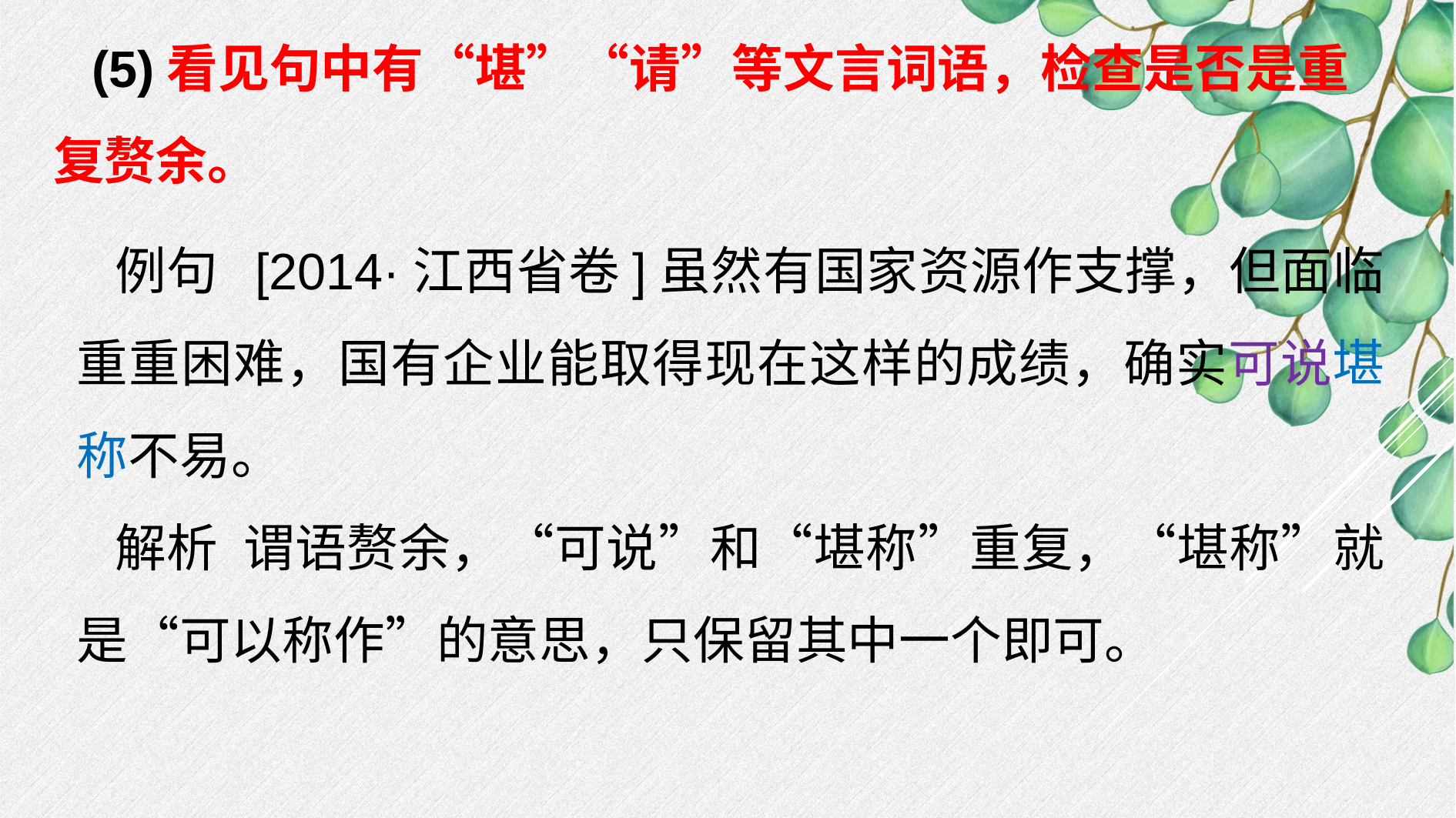

(5)看见句中有“堪”“请”等文言词语，检查是否是重复赘余。
例句  [2014·江西省卷]虽然有国家资源作支撑，但面临重重困难，国有企业能取得现在这样的成绩，确实可说堪称不易。
解析  谓语赘余，“可说”和“堪称”重复，“堪称”就是“可以称作”的意思，只保留其中一个即可。